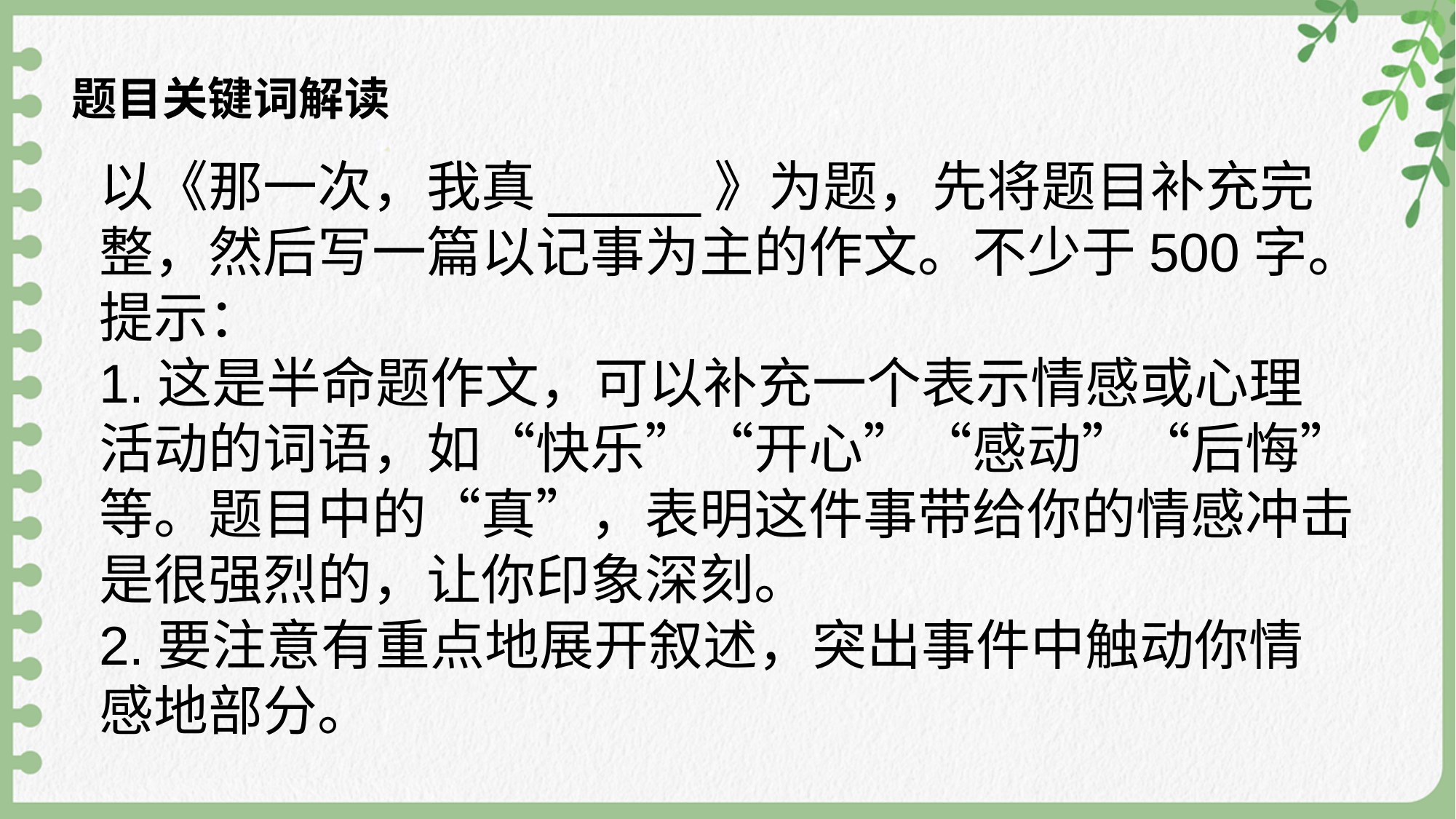

题目关键词解读
以《那一次，我真_____》为题，先将题目补充完整，然后写一篇以记事为主的作文。不少于500字。提示：
1.这是半命题作文，可以补充一个表示情感或心理活动的词语，如“快乐”“开心”“感动”“后悔”等。题目中的“真”，表明这件事带给你的情感冲击是很强烈的，让你印象深刻。
2.要注意有重点地展开叙述，突出事件中触动你情感地部分。